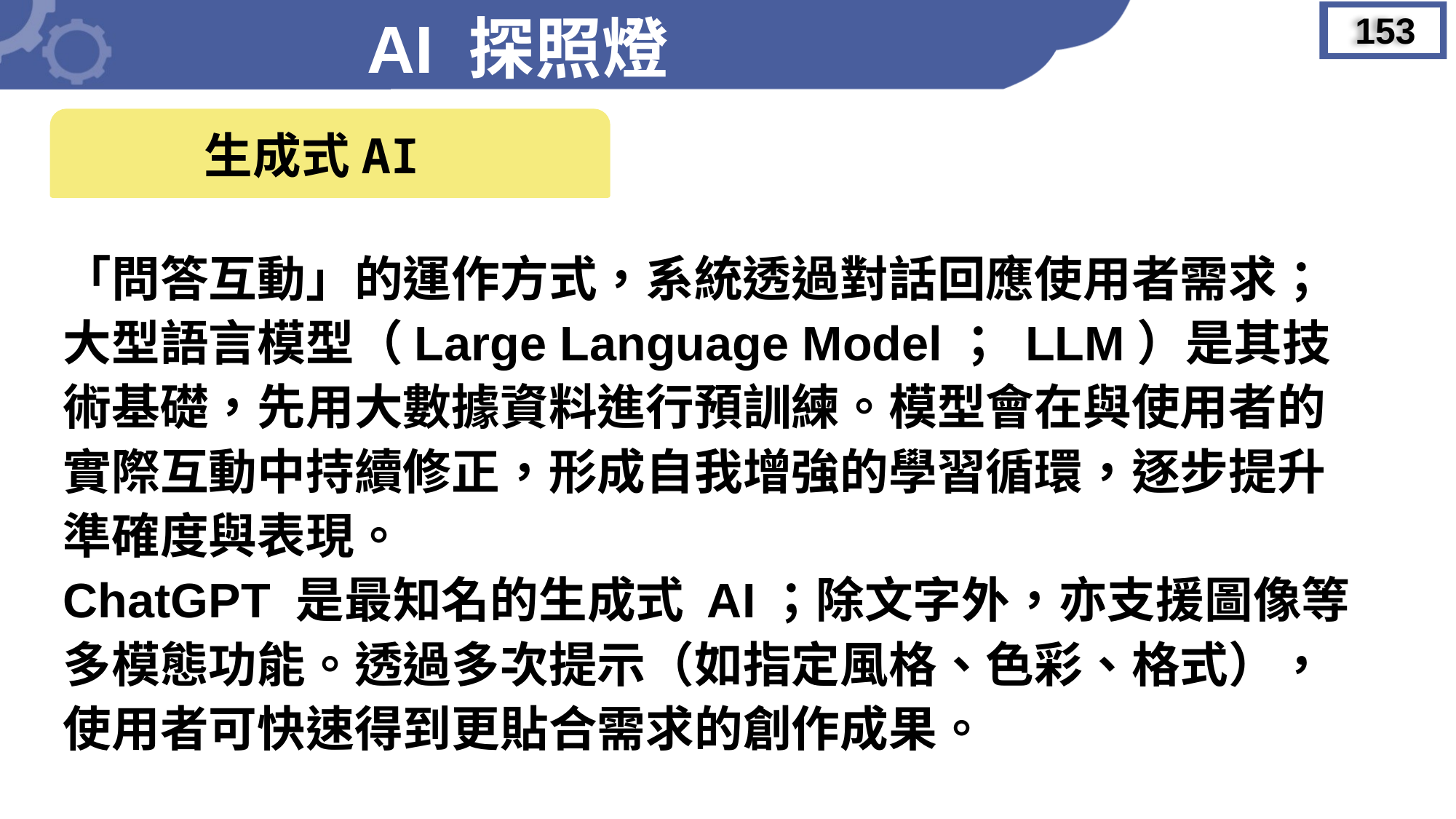

AI 探照燈
153

生成式AI
進數位學習環境
培育數位人才
「問答互動」的運作方式，系統透過對話回應使用者需求；大型語言模型（Large Language Model； LLM）是其技術基礎，先用大數據資料進行預訓練。模型會在與使用者的實際互動中持續修正，形成自我增強的學習循環，逐步提升準確度與表現。
ChatGPT 是最知名的生成式 AI；除文字外，亦支援圖像等多模態功能。透過多次提示（如指定風格、色彩、格式），使用者可快速得到更貼合需求的創作成果。